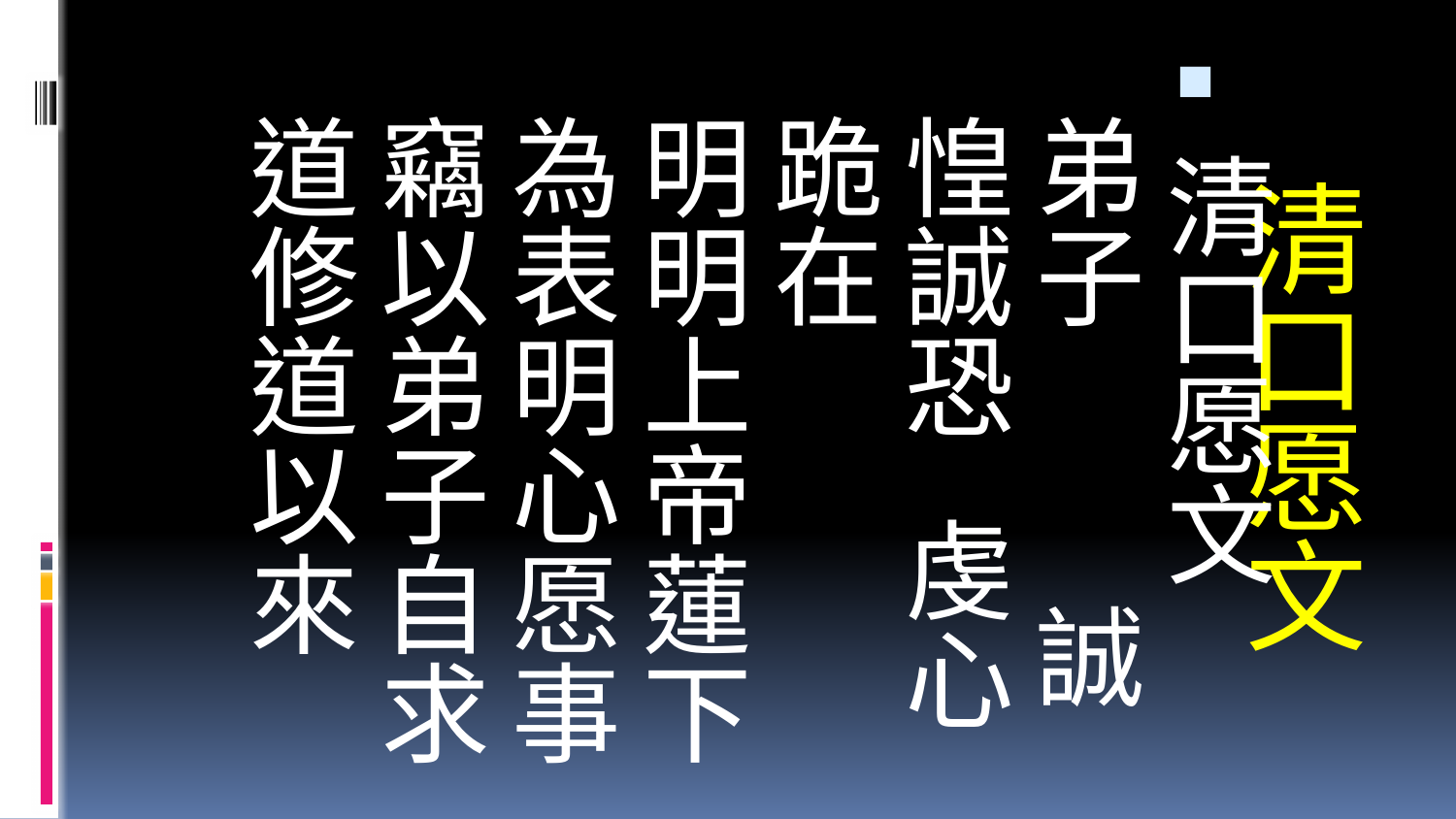

清口愿文
弟子           誠惶誠恐   虔心跪在
明明上帝蓮下 為表明心愿事 竊以弟子自求道修道以來
# 清口愿文